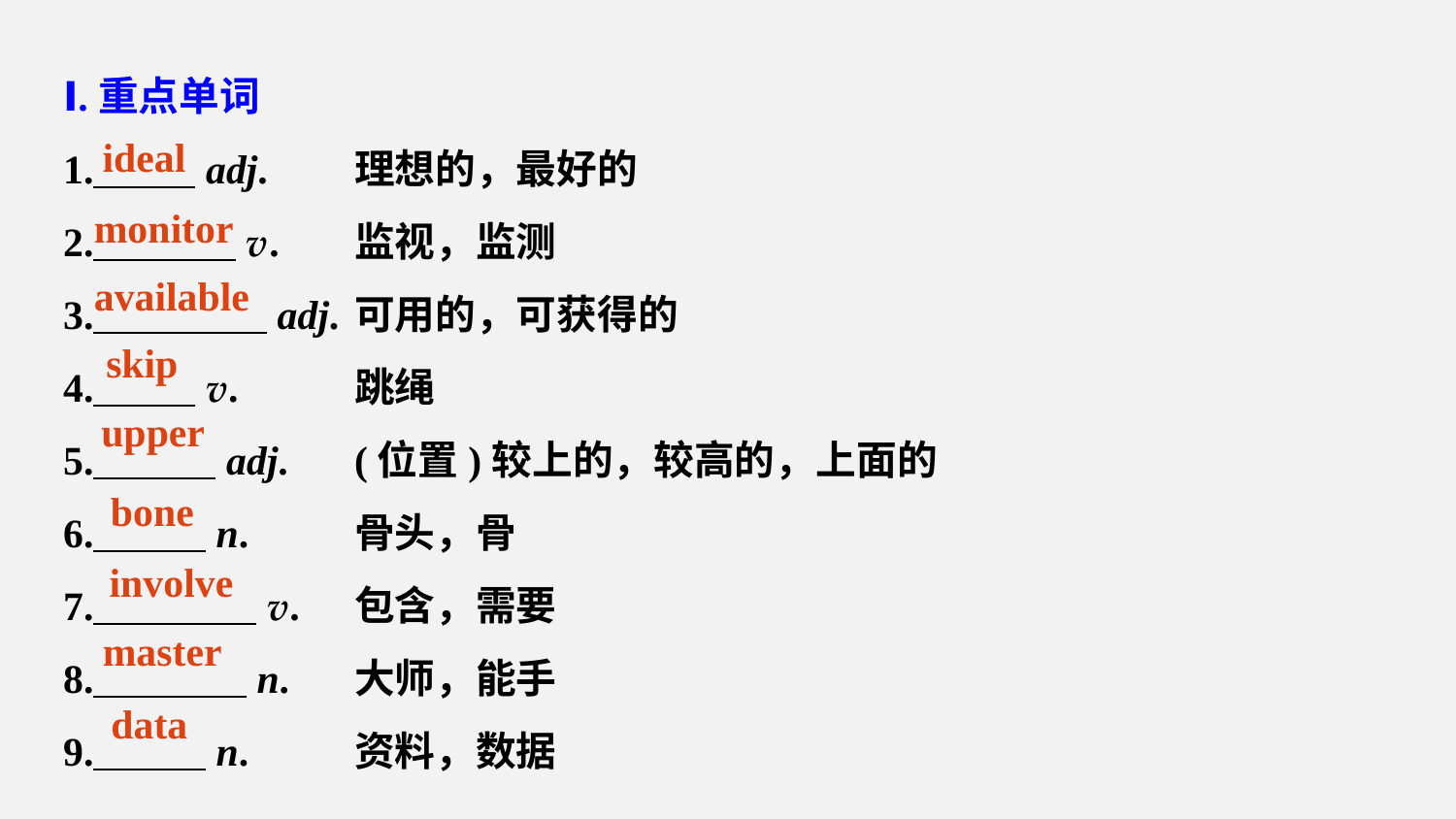

Ⅰ.重点单词
1.           adj.	理想的，最好的
2.               v.	监视，监测
3.                  adj.	可用的，可获得的
4.           v.	跳绳
5.             adj.	(位置)较上的，较高的，上面的
6.            n.	骨头，骨
7.                 v.	包含，需要
8.                n.	大师，能手
9.            n.	资料，数据
ideal
monitor
available
skip
upper
bone
involve
master
data